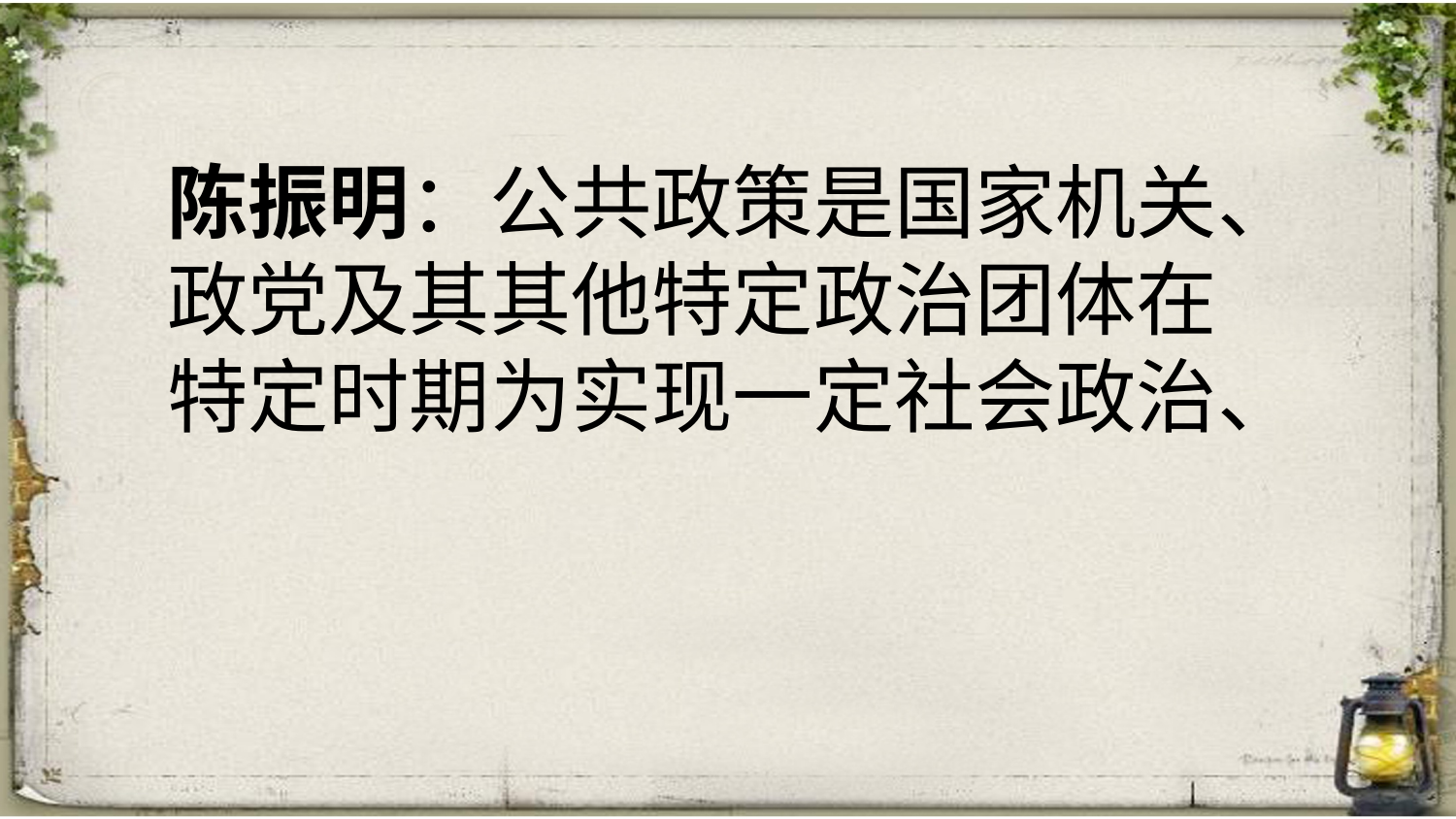

陈振明：公共政策是国家机关、政党及其其他特定政治团体在特定时期为实现一定社会政治、